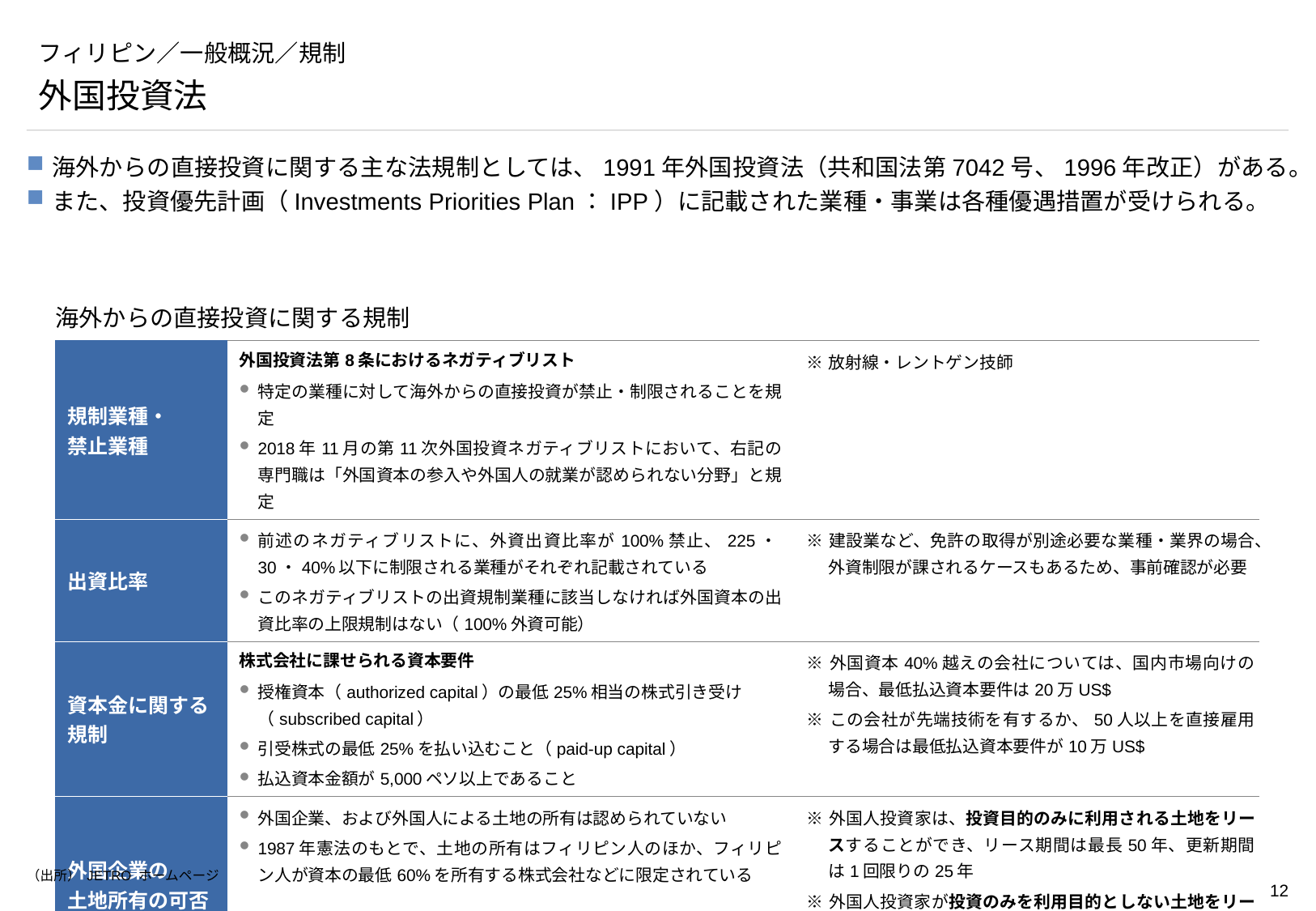

# フィリピン／一般概況／規制
外国投資法
海外からの直接投資に関する主な法規制としては、1991年外国投資法（共和国法第7042号、1996年改正）がある。
また、投資優先計画（Investments Priorities Plan：IPP）に記載された業種・事業は各種優遇措置が受けられる。
海外からの直接投資に関する規制
| 規制業種・ 禁止業種 | 外国投資法第8条におけるネガティブリスト 特定の業種に対して海外からの直接投資が禁止・制限されることを規定 2018年11月の第11次外国投資ネガティブリストにおいて、右記の専門職は「外国資本の参入や外国人の就業が認められない分野」と規定 | ※ 放射線・レントゲン技師 |
| --- | --- | --- |
| 出資比率 | 前述のネガティブリストに、外資出資比率が100%禁止、225・30・40%以下に制限される業種がそれぞれ記載されている このネガティブリストの出資規制業種に該当しなければ外国資本の出資比率の上限規制はない（100%外資可能） | ※ 建設業など、免許の取得が別途必要な業種・業界の場合、外資制限が課されるケースもあるため、事前確認が必要 |
| 資本金に関する 規制 | 株式会社に課せられる資本要件 授権資本（authorized capital）の最低25%相当の株式引き受け（subscribed capital） 引受株式の最低25%を払い込むこと（paid-up capital） 払込資本金額が5,000ペソ以上であること | ※ 外国資本40%越えの会社については、国内市場向けの 場合、最低払込資本要件は20万US$ ※ この会社が先端技術を有するか、50人以上を直接雇用する場合は最低払込資本要件が10万US$ |
| 外国企業の 土地所有の可否 | 外国企業、および外国人による土地の所有は認められていない 1987年憲法のもとで、土地の所有はフィリピン人のほか、フィリピン人が資本の最低60%を所有する株式会社などに限定されている | ※ 外国人投資家は、投資目的のみに利用される土地をリースすることができ、リース期間は最長50年、更新期間は1回限りの25年 ※ 外国人投資家が投資のみを利用目的としない土地をリースする場合、リース期間は最長25年、更新期間は1回限りの25年 |
（出所） JETRO ホームページ